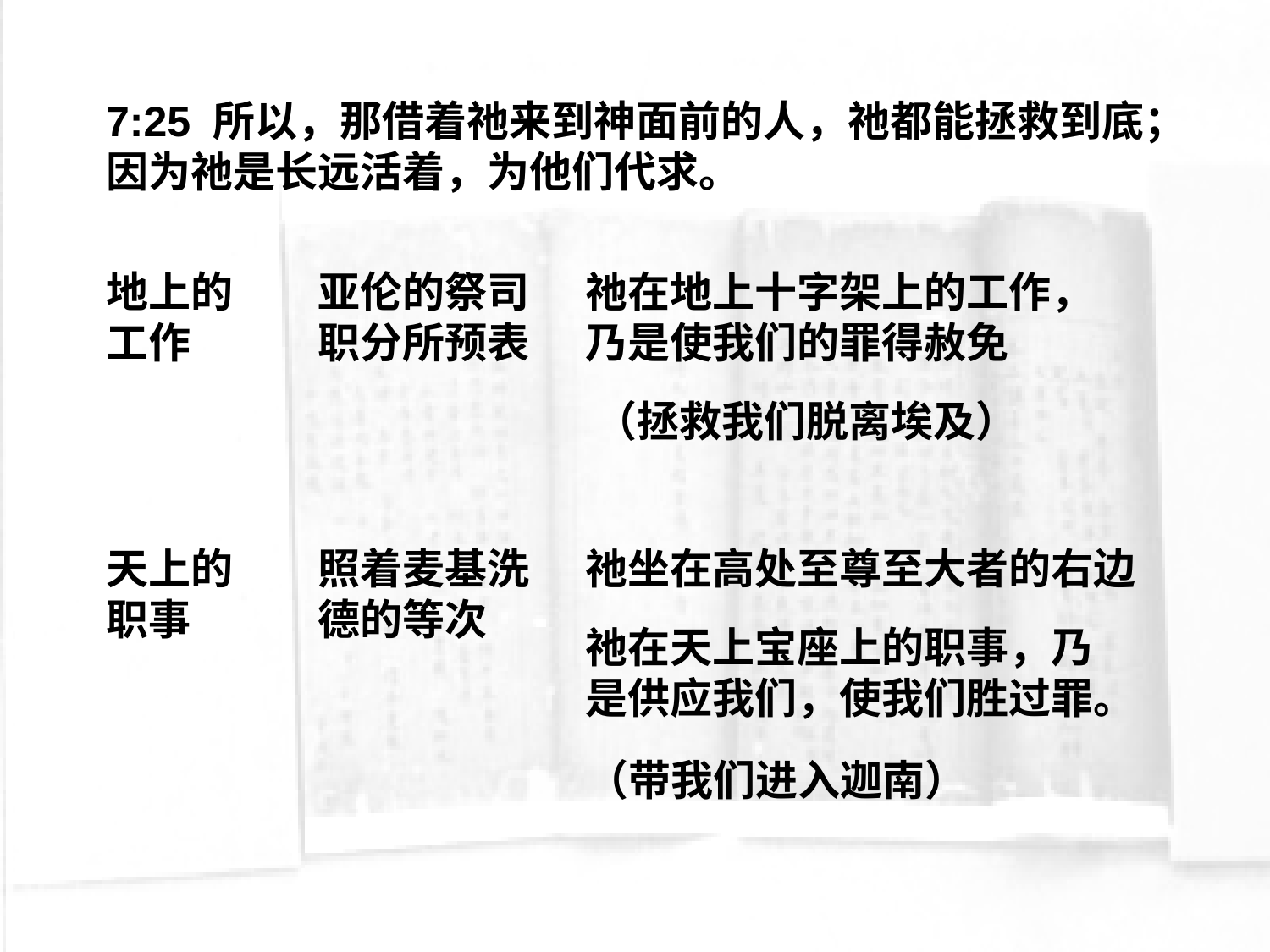

7:25 所以，那借着祂来到神面前的人，祂都能拯救到底；因为祂是长远活着，为他们代求。
地上的工作
亚伦的祭司职分所预表
祂在地上十字架上的工作，乃是使我们的罪得赦免
（拯救我们脱离埃及）
天上的职事
照着麦基洗德的等次
祂坐在高处至尊至大者的右边
祂在天上宝座上的职事，乃是供应我们，使我们胜过罪。
（带我们进入迦南）